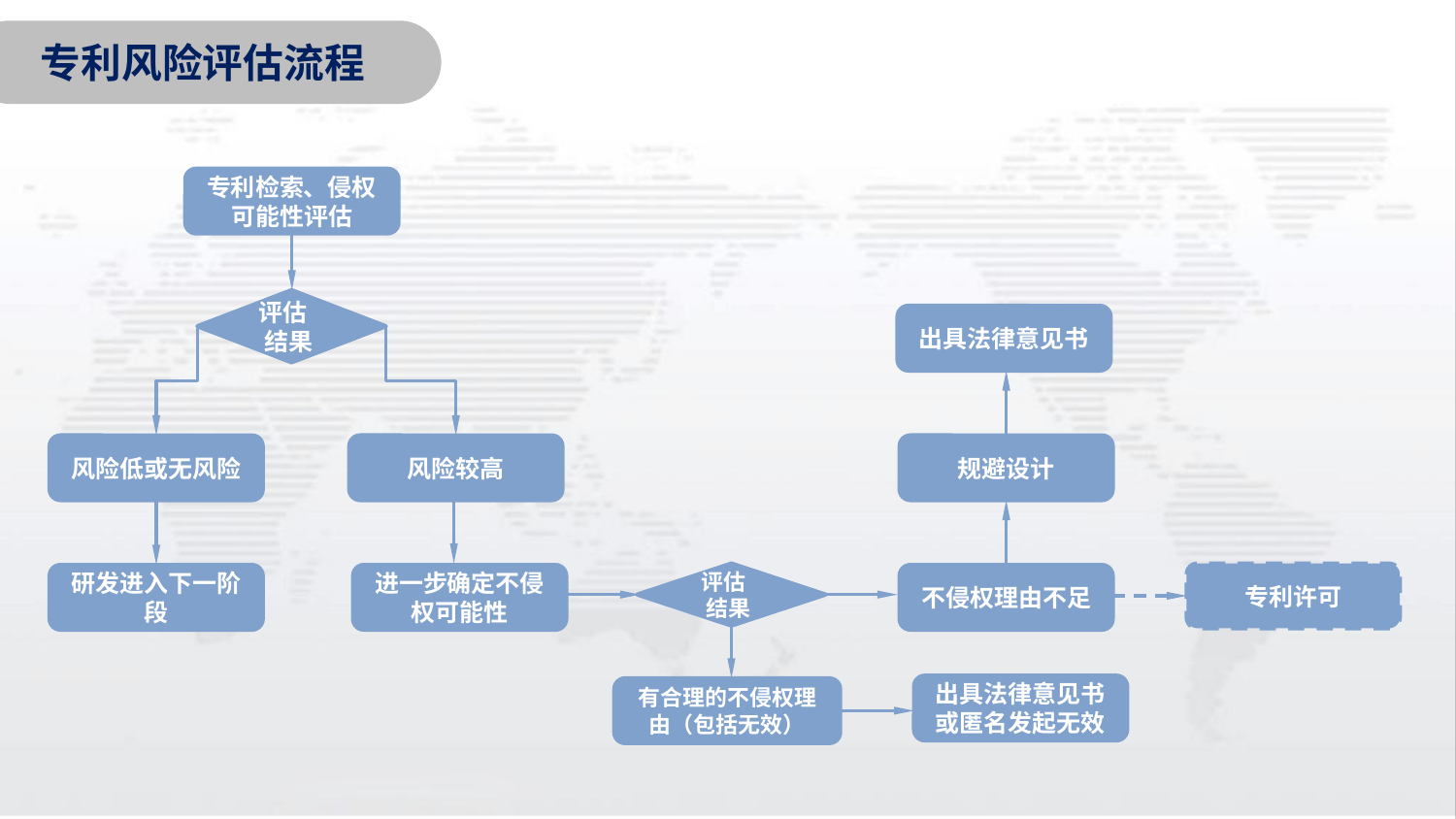

专利风险评估流程
专利检索、侵权可能性评估
评估    结果
风险较高
风险低或无风险
规避设计
专利许可
评估    结果
研发进入下一阶段
进一步确定不侵权可能性
不侵权理由不足
有合理的不侵权理由（包括无效）
出具法律意见书
出具法律意见书或匿名发起无效